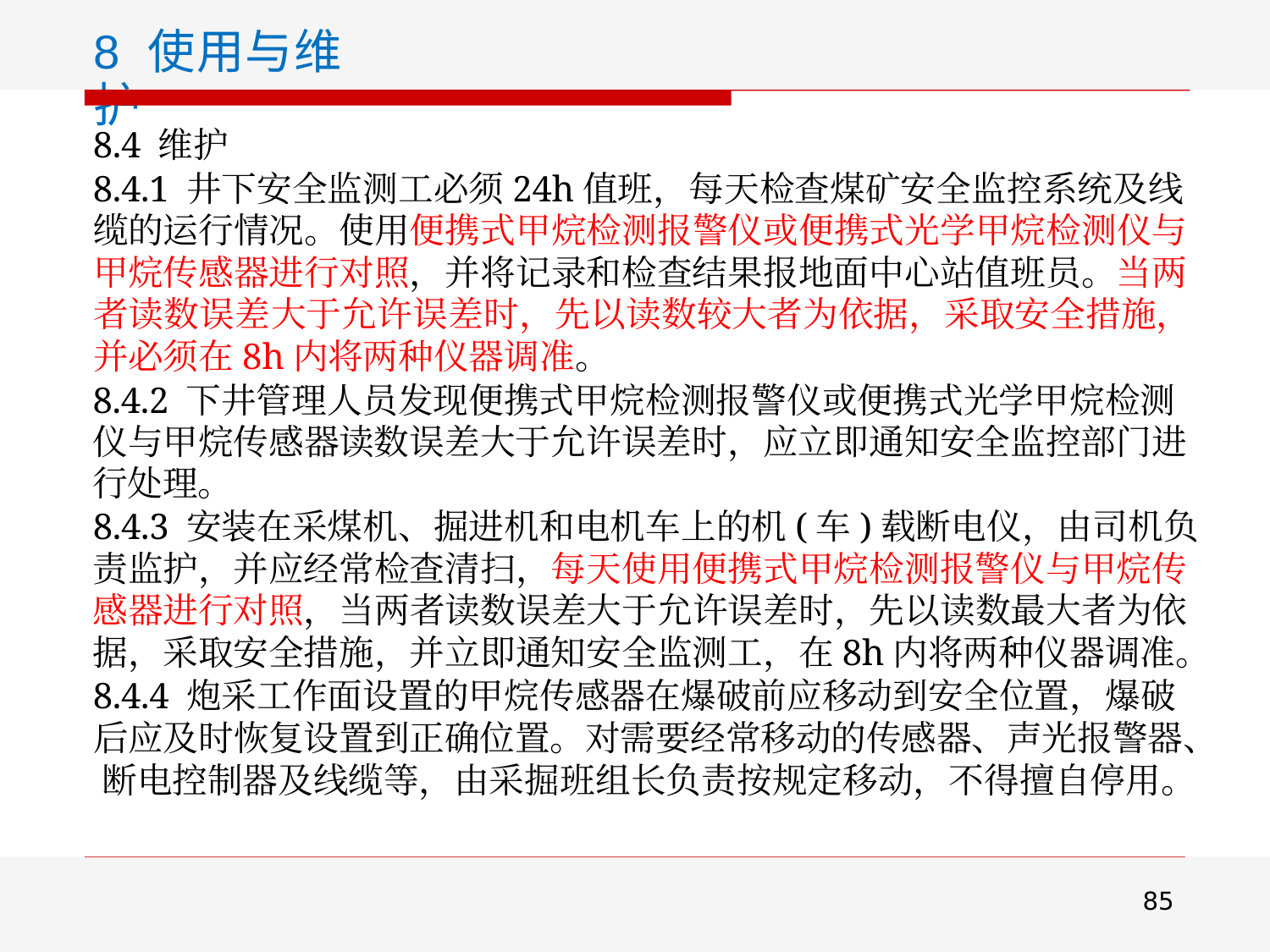

8 使用与维护

8.4 维护
8.4.1 井下安全监测工必须24h值班，每天检查煤矿安全监控系统及线  缆的运行情况。使用便携式甲烷检测报警仪或便携式光学甲烷检测仪与 甲烷传感器进行对照，并将记录和检查结果报地面中心站值班员。当两 者读数误差大于允许误差时，先以读数较大者为依据，采取安全措施，  并必须在8h内将两种仪器调准。
8.4.2 下井管理人员发现便携式甲烷检测报警仪或便携式光学甲烷检测 仪与甲烷传感器读数误差大于允许误差时，应立即通知安全监控部门进 行处理。
8.4.3 安装在采煤机、掘进机和电机车上的机(车)载断电仪，由司机负 责监护，并应经常检查清扫，每天使用便携式甲烷检测报警仪与甲烷传 感器进行对照，当两者读数误差大于允许误差时，先以读数最大者为依 据，采取安全措施，并立即通知安全监测工，在8h内将两种仪器调准。
8.4.4 炮采工作面设置的甲烷传感器在爆破前应移动到安全位置，爆破 后应及时恢复设置到正确位置。对需要经常移动的传感器、声光报警器、 断电控制器及线缆等，由采掘班组长负责按规定移动，不得擅自停用。

85